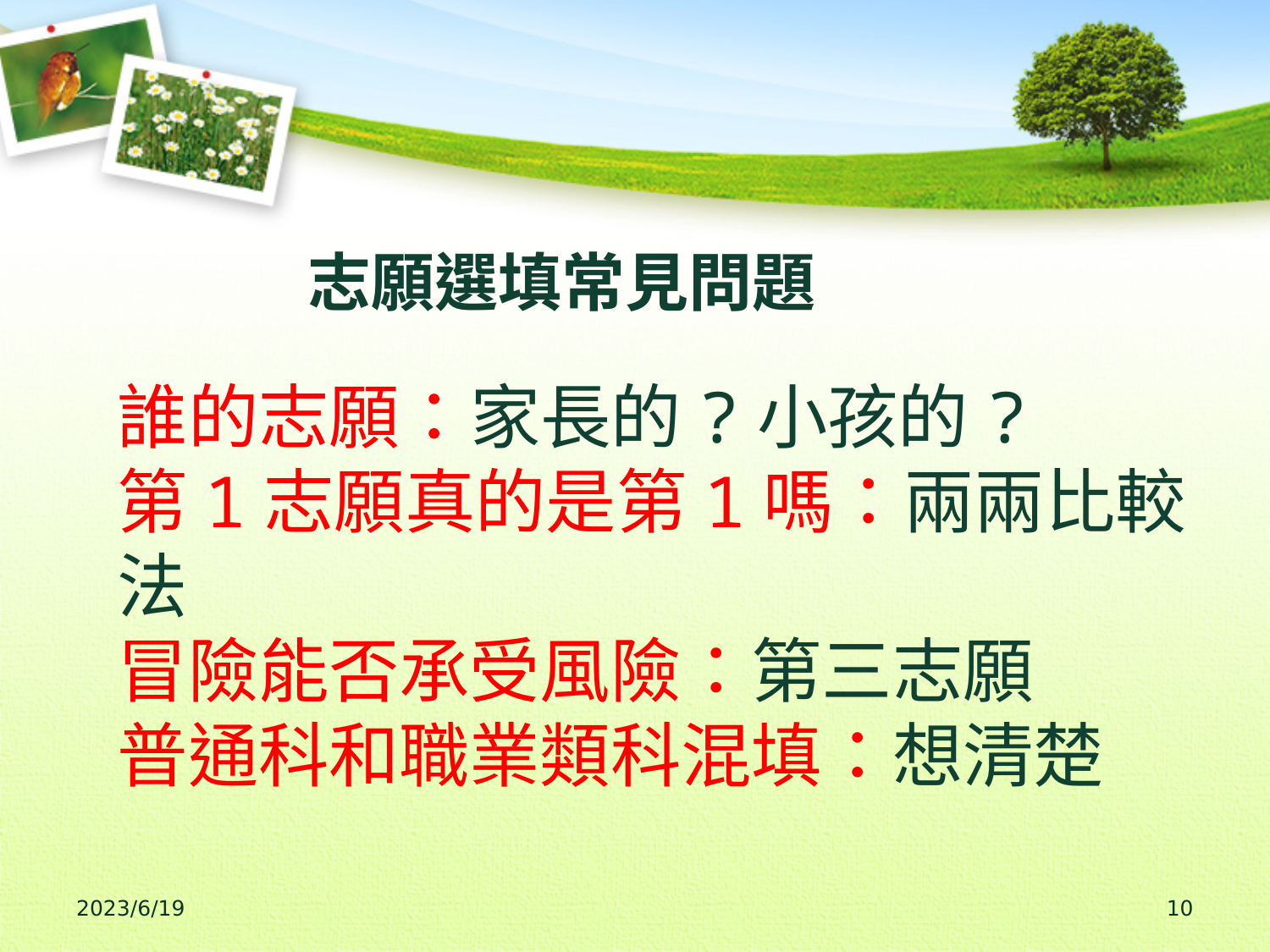

志願選填常見問題
誰的志願：家長的?小孩的?
第1志願真的是第1嗎：兩兩比較法
冒險能否承受風險：第三志願
普通科和職業類科混填：想清楚

2023/6/19
10